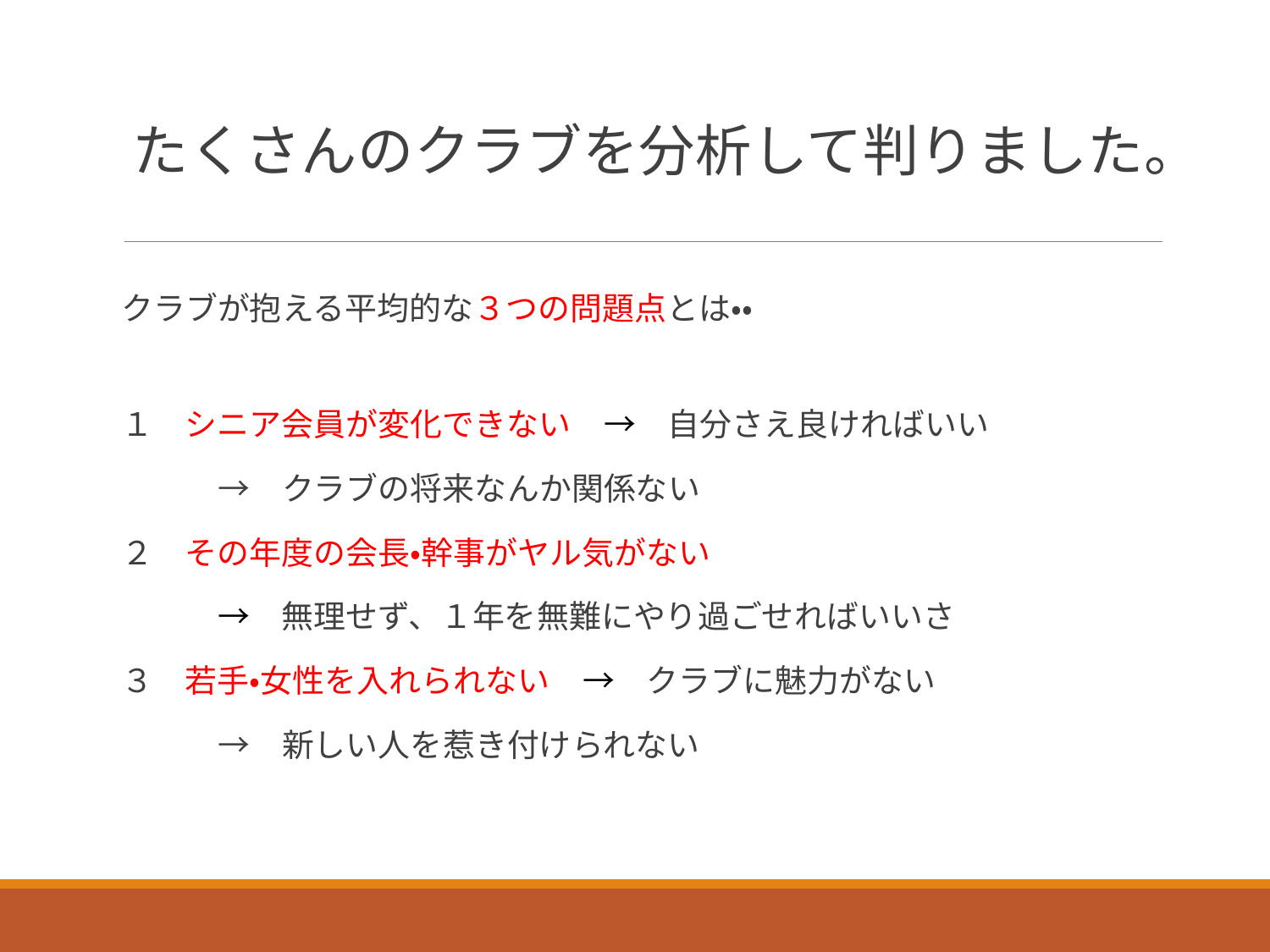

たくさんのクラブを分析して判りました。

クラブが抱える平均的な３つの問題点とは・・

１　シニア会員が変化できない　→　自分さえ良ければいい
　　　→　クラブの将来なんか関係ない
２　その年度の会長・幹事がヤル気がない
　　　→　無理せず、１年を無難にやり過ごせればいいさ
３　若手・女性を入れられない　→　クラブに魅力がない
　　　→　新しい人を惹き付けられない